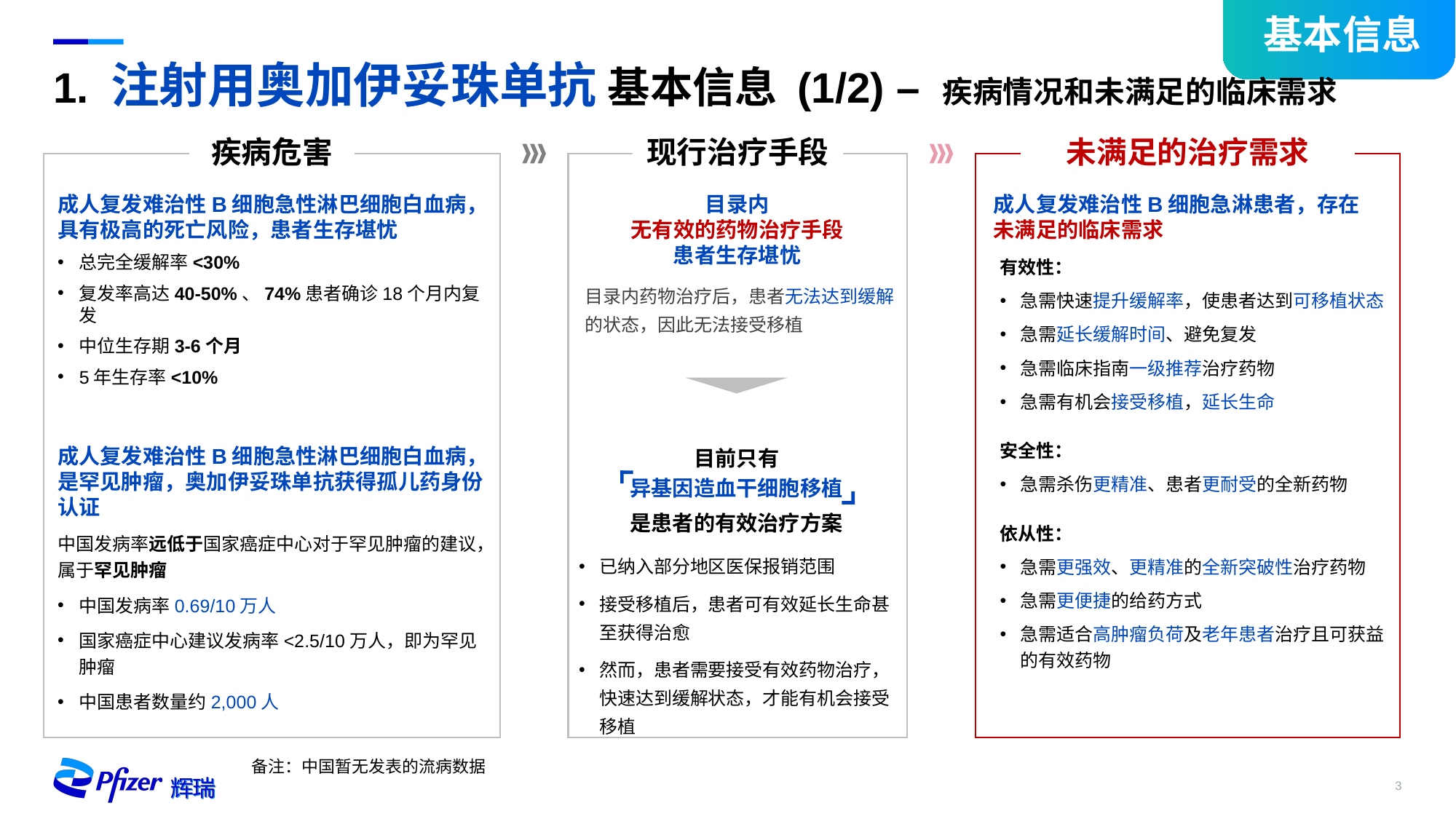

基本信息
# 1. 注射用奥加伊妥珠单抗 基本信息 (1/2) – 疾病情况和未满足的临床需求
疾病危害

现行治疗手段

未满足的治疗需求

成人复发难治性B细胞急性淋巴细胞白血病，具有极高的死亡风险，患者生存堪忧
总完全缓解率<30%
复发率高达40-50%、74%患者确诊18个月内复发
中位生存期3-6个月
5年生存率<10%
目录内
无有效的药物治疗手段
患者生存堪忧
成人复发难治性B细胞急淋患者，存在
未满足的临床需求
有效性：
急需快速提升缓解率，使患者达到可移植状态
急需延长缓解时间、避免复发
急需临床指南一级推荐治疗药物
急需有机会接受移植，延长生命
安全性：
急需杀伤更精准、患者更耐受的全新药物
依从性：
急需更强效、更精准的全新突破性治疗药物
急需更便捷的给药方式
急需适合高肿瘤负荷及老年患者治疗且可获益的有效药物
目录内药物治疗后，患者无法达到缓解的状态，因此无法接受移植

成人复发难治性B细胞急性淋巴细胞白血病，是罕见肿瘤，奥加伊妥珠单抗获得孤儿药身份认证
中国发病率远低于国家癌症中心对于罕见肿瘤的建议，属于罕见肿瘤
中国发病率0.69/10万人
国家癌症中心建议发病率<2.5/10万人，即为罕见肿瘤
中国患者数量约2,000人
目前只有
异基因造血干细胞移植
是患者的有效治疗方案

已纳入部分地区医保报销范围
接受移植后，患者可有效延长生命甚至获得治愈
然而，患者需要接受有效药物治疗，快速达到缓解状态，才能有机会接受移植
备注：中国暂无发表的流病数据